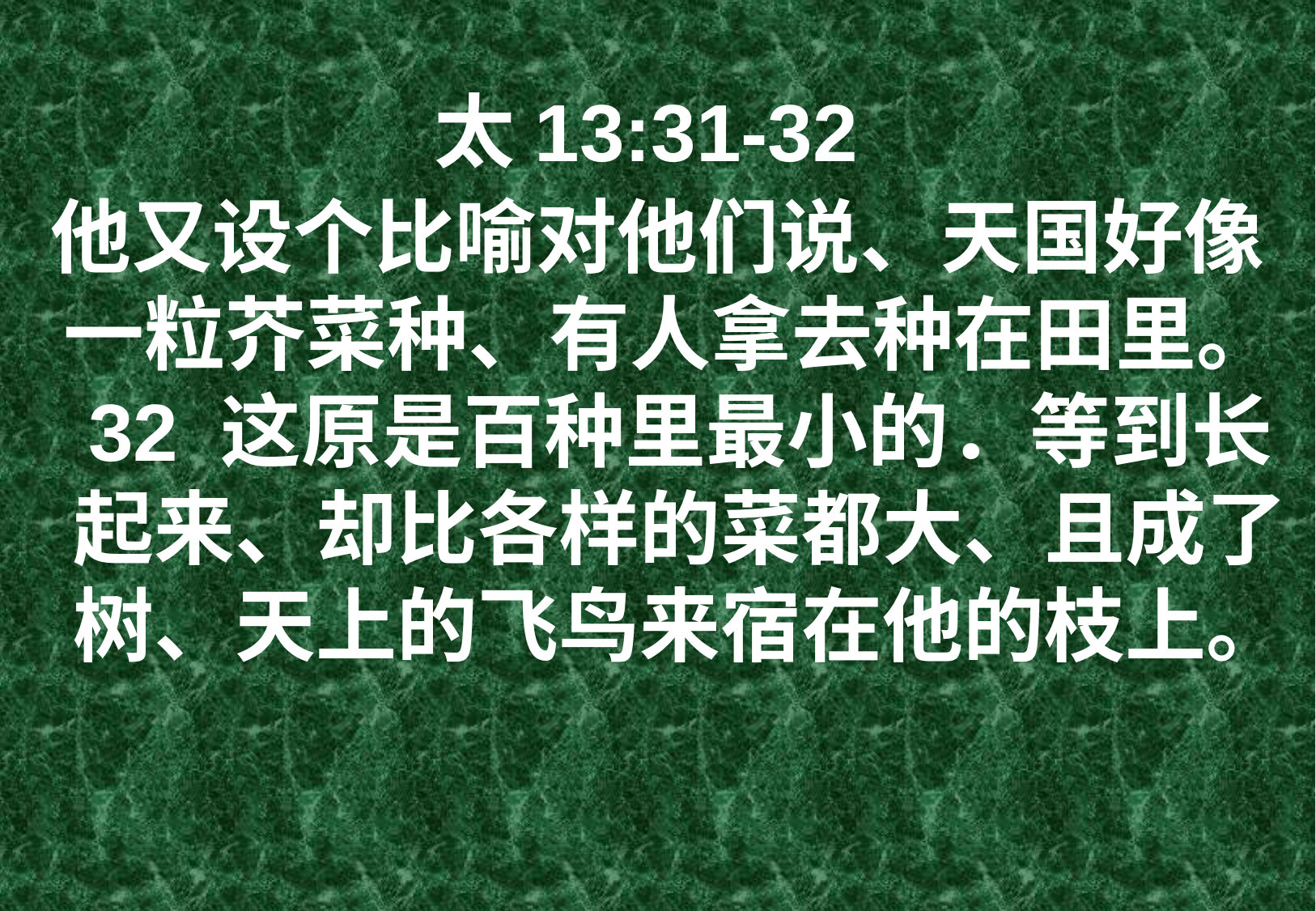

太13:31-32
他又设个比喻对他们说、天国好像一粒芥菜种、有人拿去种在田里。32 这原是百种里最小的．等到长起来、却比各样的菜都大、且成了树、天上的飞鸟来宿在他的枝上。